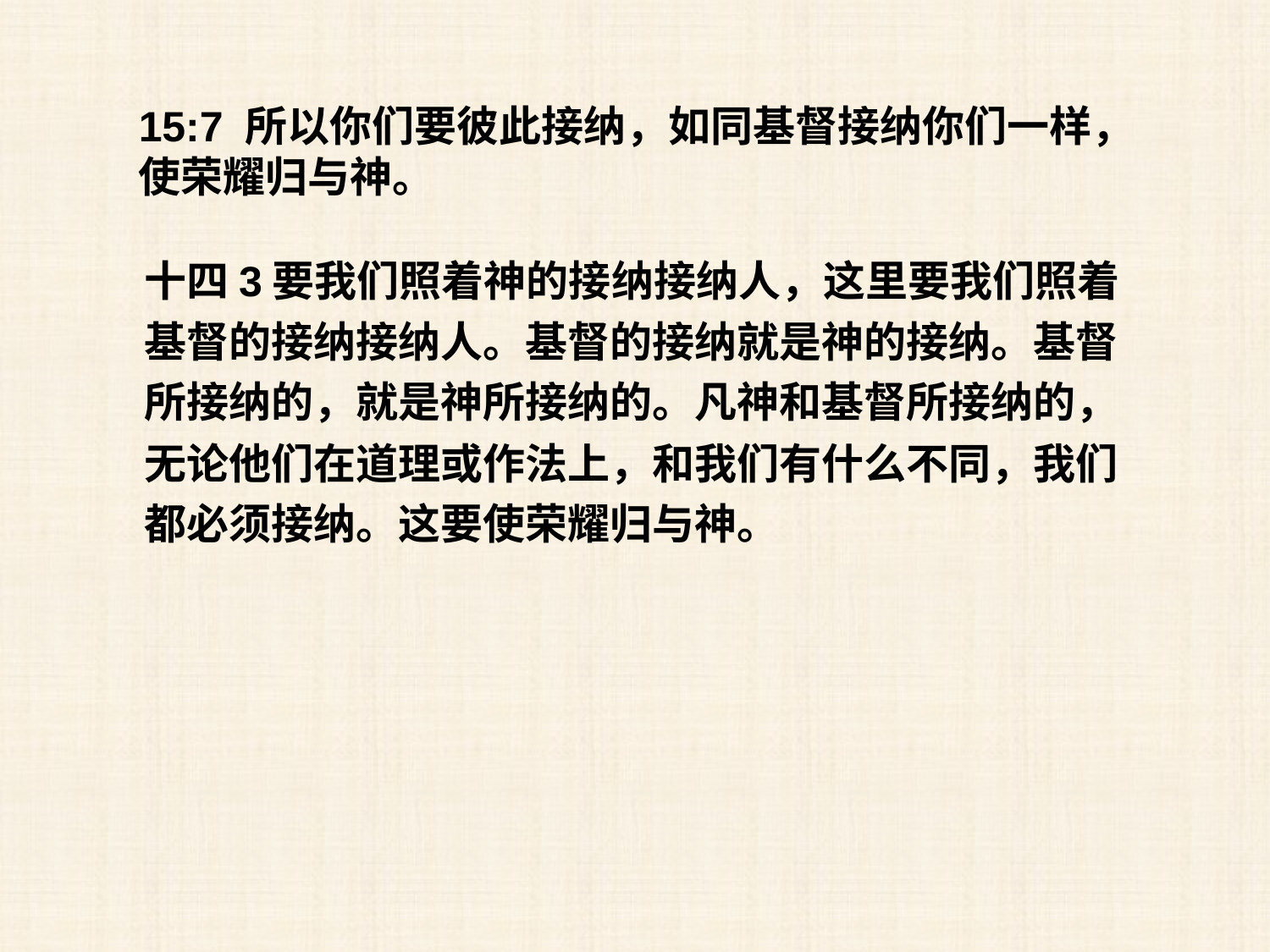

15:7 所以你们要彼此接纳，如同基督接纳你们一样，使荣耀归与神。
十四3要我们照着神的接纳接纳人，这里要我们照着基督的接纳接纳人。基督的接纳就是神的接纳。基督所接纳的，就是神所接纳的。凡神和基督所接纳的，无论他们在道理或作法上，和我们有什么不同，我们都必须接纳。这要使荣耀归与神。